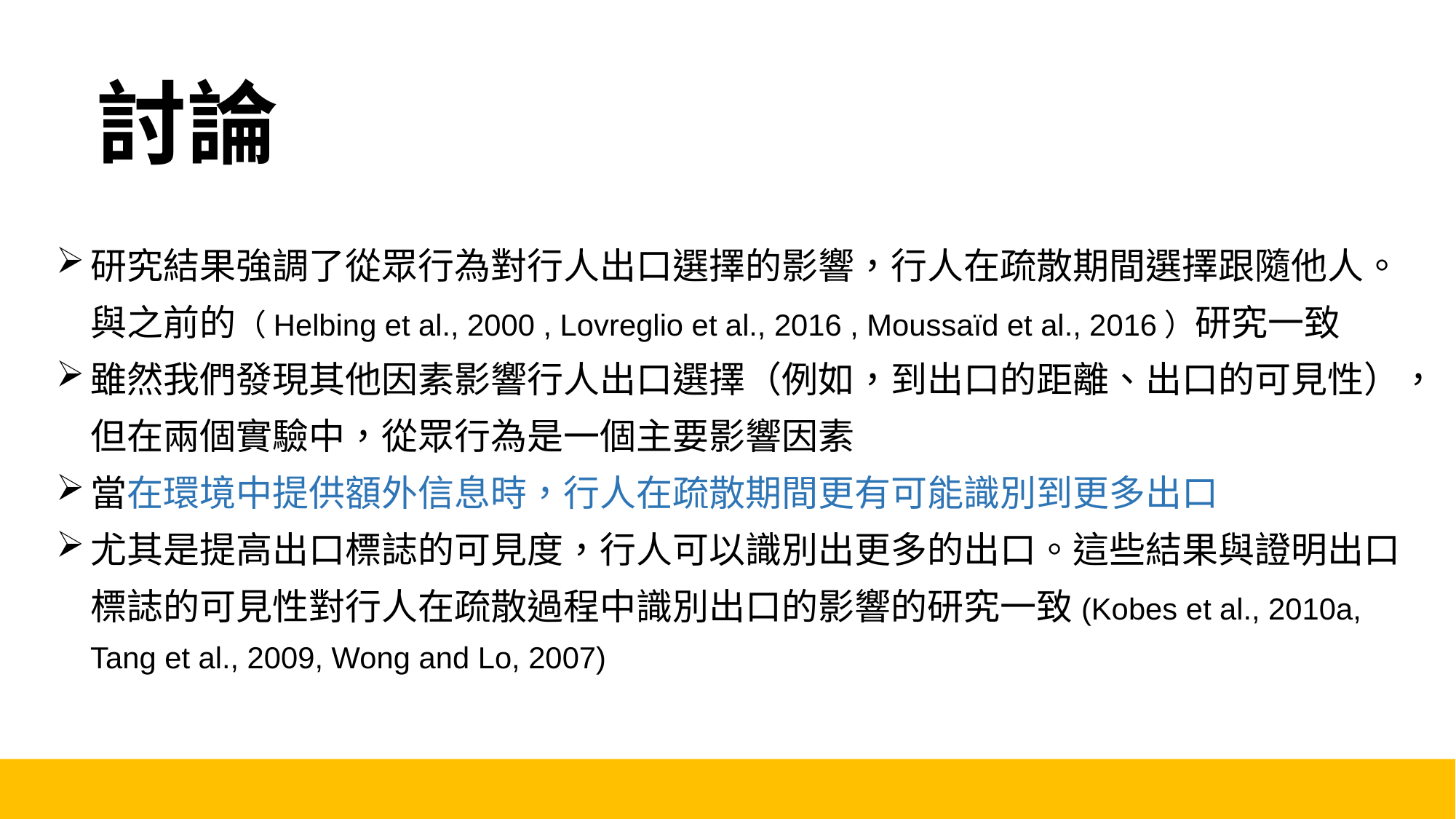

討論
研究結果強調了從眾行為對行人出口選擇的影響，行人在疏散期間選擇跟隨他人。與之前的（Helbing et al., 2000 , Lovreglio et al., 2016 , Moussaïd et al., 2016）研究一致
雖然我們發現其他因素影響行人出口選擇（例如，到出口的距離、出口的可見性），但在兩個實驗中，從眾行為是一個主要影響因素
當在環境中提供額外信息時，行人在疏散期間更有可能識別到更多出口
尤其是提高出口標誌的可見度，行人可以識別出更多的出口。這些結果與證明出口標誌的可見性對行人在疏散過程中識別出口的影響的研究一致(Kobes et al., 2010a, Tang et al., 2009, Wong and Lo, 2007)

26